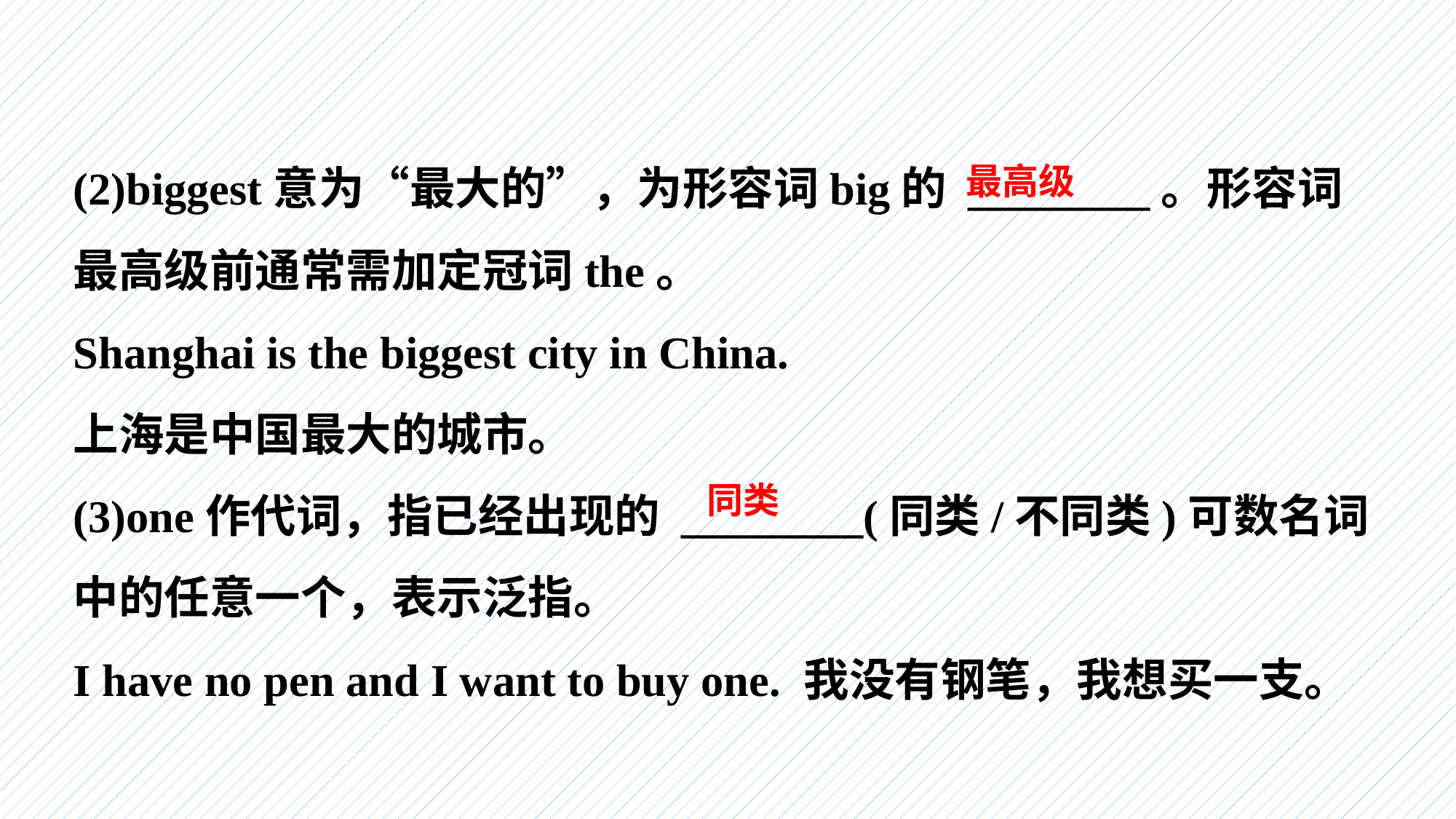

(2)biggest意为“最大的”，为形容词big的 ________。形容词最高级前通常需加定冠词the。
Shanghai is the biggest city in China.
上海是中国最大的城市。
(3)one作代词，指已经出现的 ________(同类/不同类)可数名词中的任意一个，表示泛指。
I have no pen and I want to buy one. 我没有钢笔，我想买一支。
最高级
同类